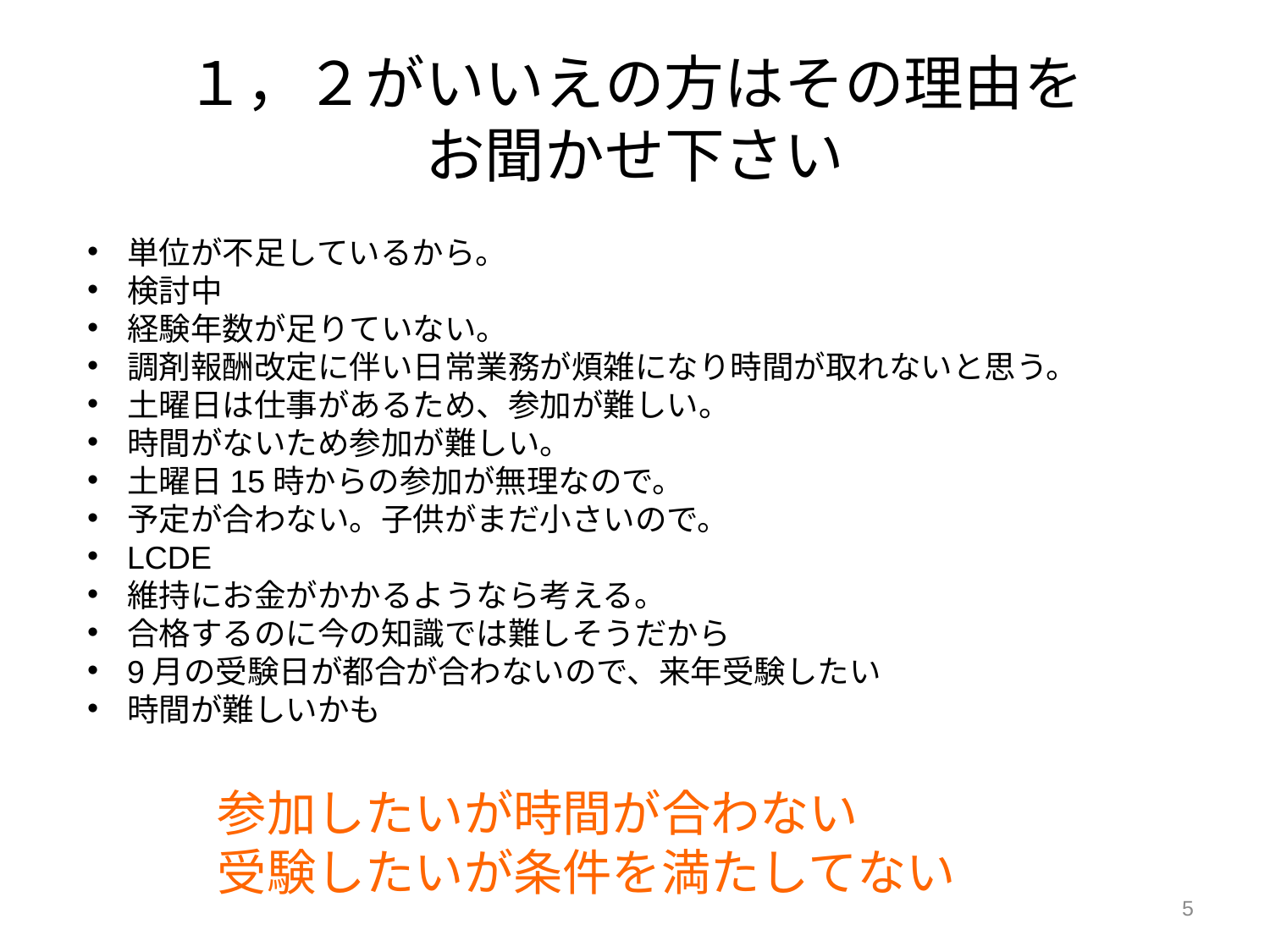

# １，２がいいえの方はその理由を お聞かせ下さい
単位が不足しているから。
検討中
経験年数が足りていない。
調剤報酬改定に伴い日常業務が煩雑になり時間が取れないと思う。
土曜日は仕事があるため、参加が難しい。
時間がないため参加が難しい。
土曜日15時からの参加が無理なので。
予定が合わない。子供がまだ小さいので。
LCDE
維持にお金がかかるようなら考える。
合格するのに今の知識では難しそうだから
9月の受験日が都合が合わないので、来年受験したい
時間が難しいかも
参加したいが時間が合わない
受験したいが条件を満たしてない
5